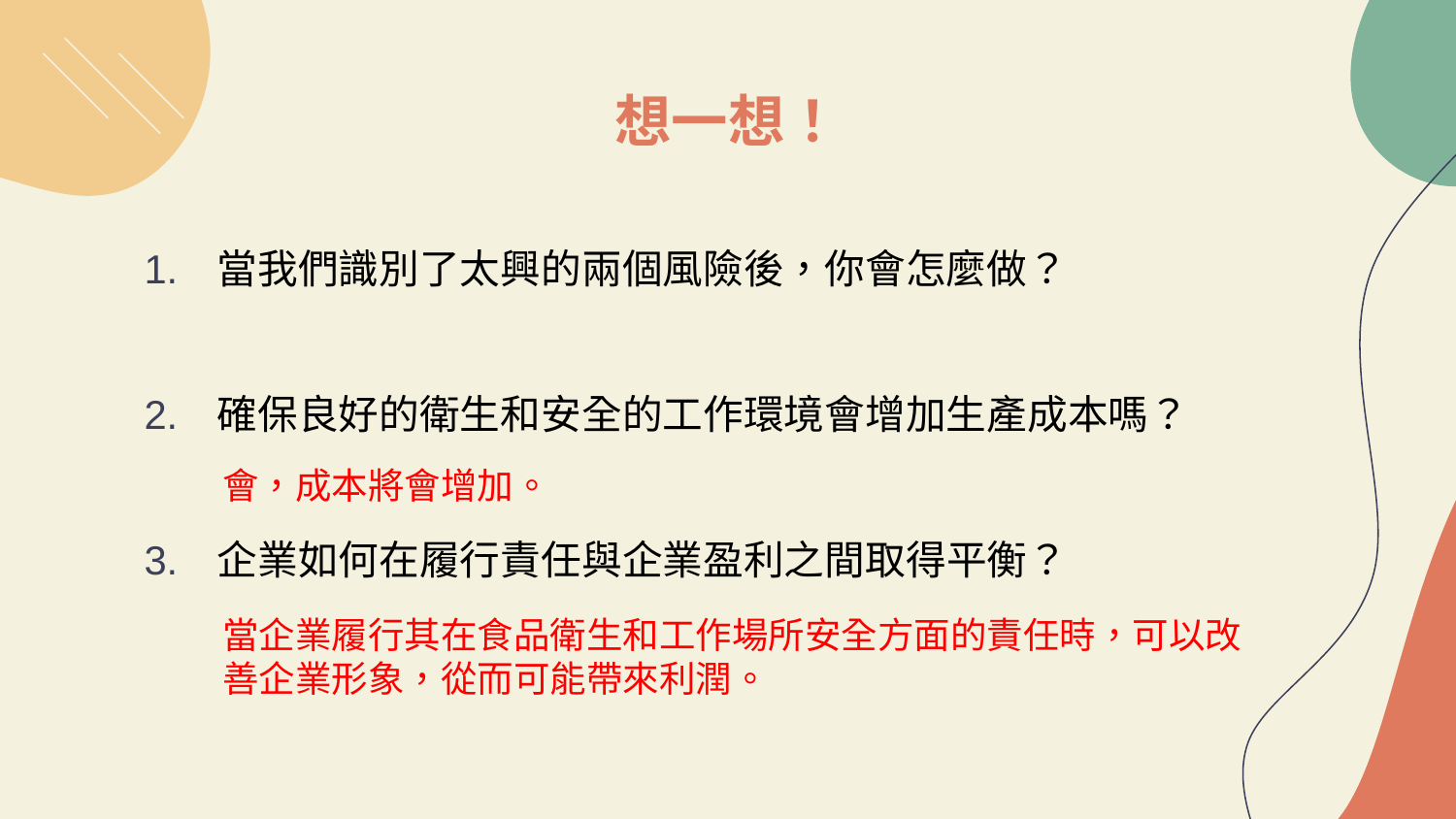

# 想一想！
當我們識別了太興的兩個風險後，你會怎麼做？

確保良好的衛生和安全的工作環境會增加生產成本嗎？

企業如何在履行責任與企業盈利之間取得平衡？
會，成本將會增加。
當企業履行其在食品衛生和工作場所安全方面的責任時，可以改善企業形象，從而可能帶來利潤。